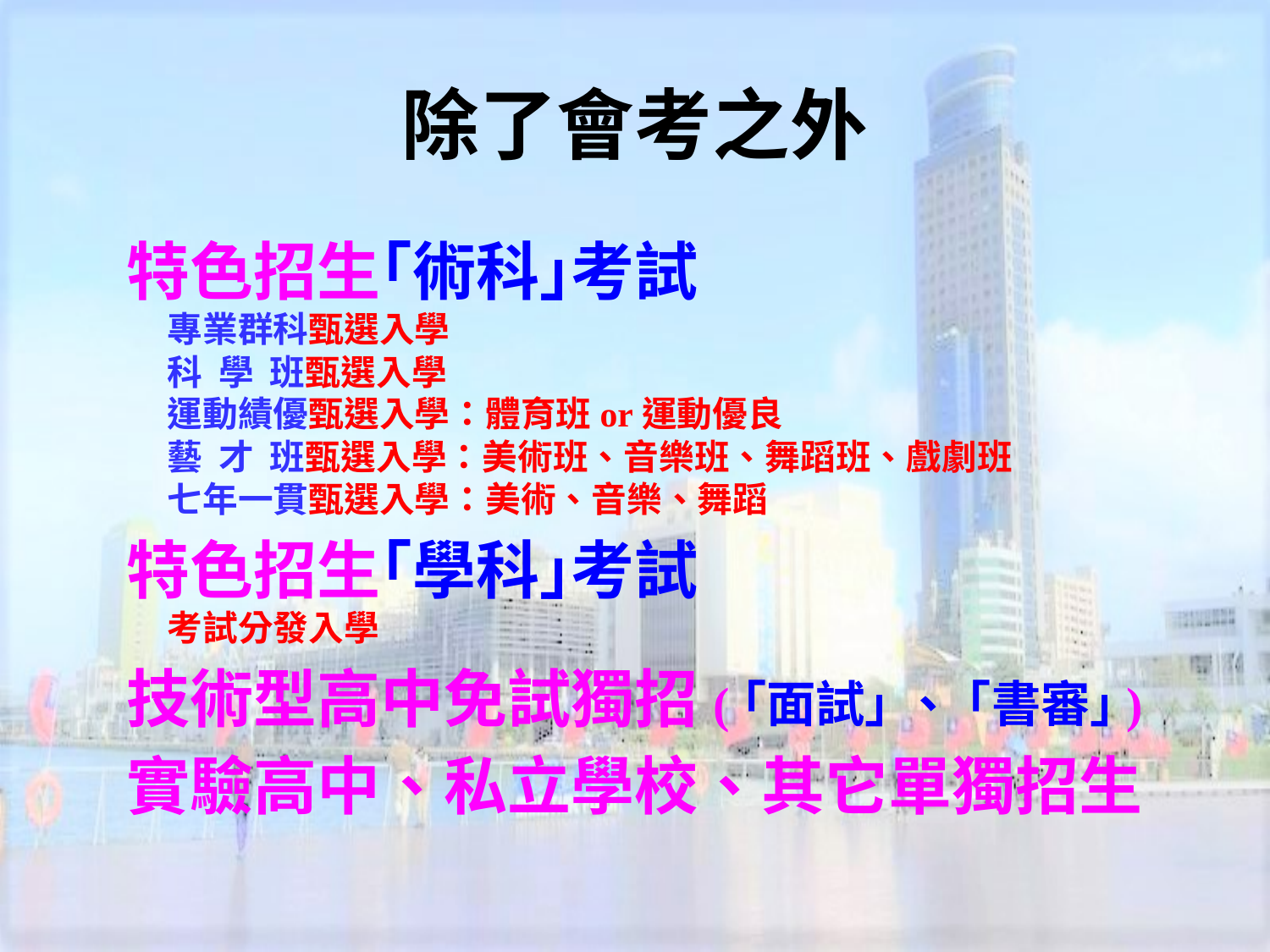

除了會考之外

特色招生｢術科｣考試
    專業群科甄選入學
    科  學  班甄選入學
    運動績優甄選入學：體育班or運動優良
    藝  才  班甄選入學：美術班、音樂班、舞蹈班、戲劇班
    七年一貫甄選入學：美術、音樂、舞蹈
特色招生｢學科｣考試
    考試分發入學
技術型高中免試獨招(｢面試｣ 、 ｢書審｣)
實驗高中、私立學校、其它單獨招生